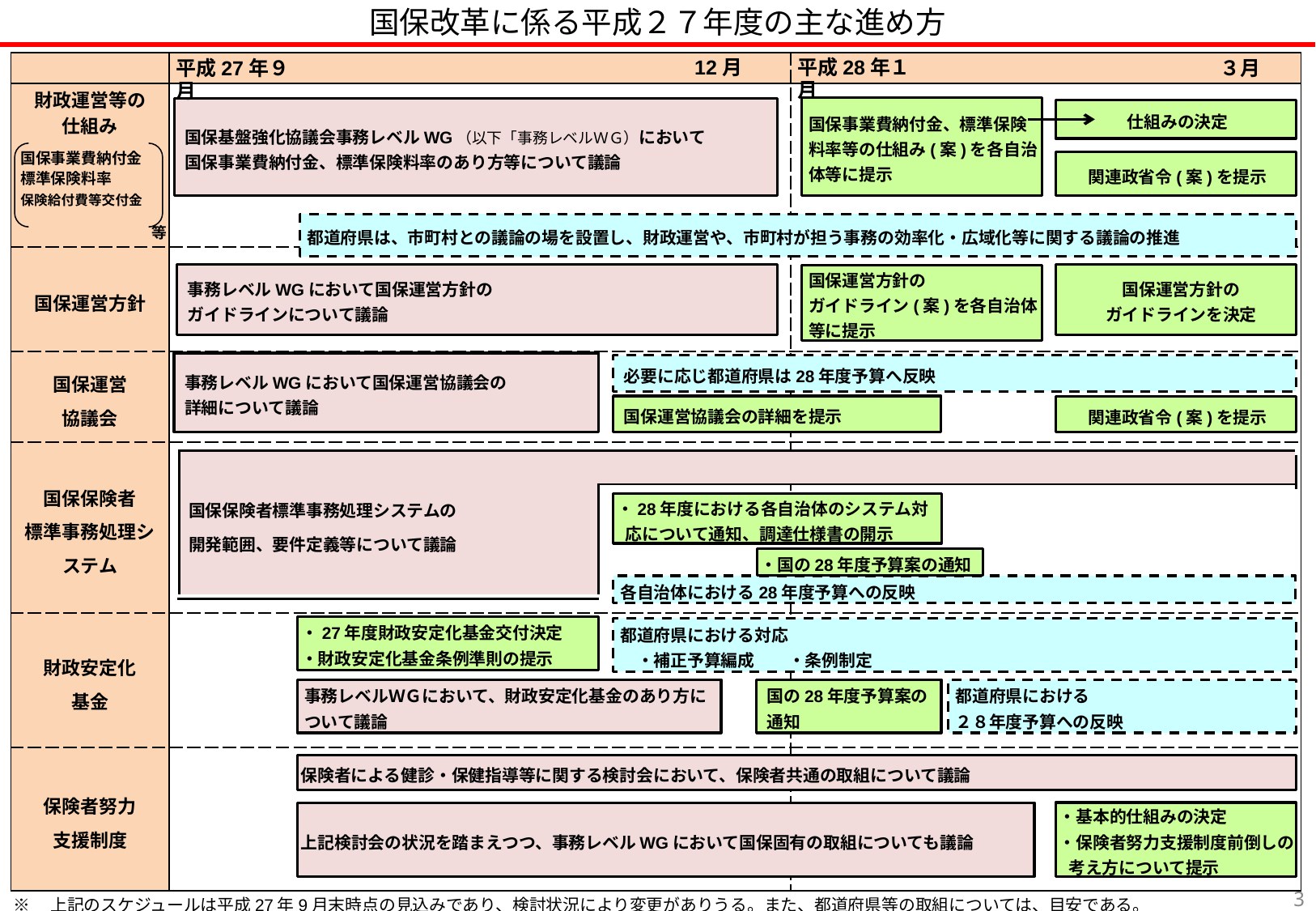

国保改革に係る平成２７年度の主な進め方
|  |  |  |
| --- | --- | --- |
| 財政運営等の 仕組み 国保事業費納付金 標準保険料率 保険給付費等交付金 等 |  |  |
| 国保運営方針 |  |  |
| 国保運営 協議会 |  |  |
| 国保保険者 標準事務処理システム |  |  |
| 財政安定化 基金 |  |  |
| 保険者努力 支援制度 |  |  |
12月
平成28年１月
平成27年９月
３月
国保事業費納付金、標準保険料率等の仕組み(案)を各自治体等に提示
国保基盤強化協議会事務レベルWG（以下「事務レベルＷＧ）において
国保事業費納付金、標準保険料率のあり方等について議論
仕組みの決定

関連政省令(案)を提示
都道府県は、市町村との議論の場を設置し、財政運営や、市町村が担う事務の効率化・広域化等に関する議論の推進
事務レベルWGにおいて国保運営方針の
ガイドラインについて議論
国保運営方針の
ガイドラインを決定
国保運営方針の
ガイドライン(案)を各自治体等に提示
事務レベルWGにおいて国保運営協議会の
詳細について議論
必要に応じ都道府県は28年度予算へ反映
国保運営協議会の詳細を提示
関連政省令(案)を提示
|  |  |
| --- | --- |
| 国保保険者標準事務処理システムの 開発範囲、要件定義等について議論 |  |
・28年度における各自治体のシステム対応について通知、調達仕様書の開示
・国の28年度予算案の通知
各自治体における28年度予算への反映
・27年度財政安定化基金交付決定
・財政安定化基金条例準則の提示
都道府県における対応
　・補正予算編成　　・条例制定
事務レベルＷＧにおいて、財政安定化基金のあり方について議論
国の28年度予算案の通知
都道府県における
２８年度予算への反映
保険者による健診・保健指導等に関する検討会において、保険者共通の取組について議論
・基本的仕組みの決定
・保険者努力支援制度前倒しの考え方について提示
上記検討会の状況を踏まえつつ、事務レベルWGにおいて国保固有の取組についても議論
3
※　上記のスケジュールは平成27年9月末時点の見込みであり、検討状況により変更がありうる。また、都道府県等の取組については、目安である。